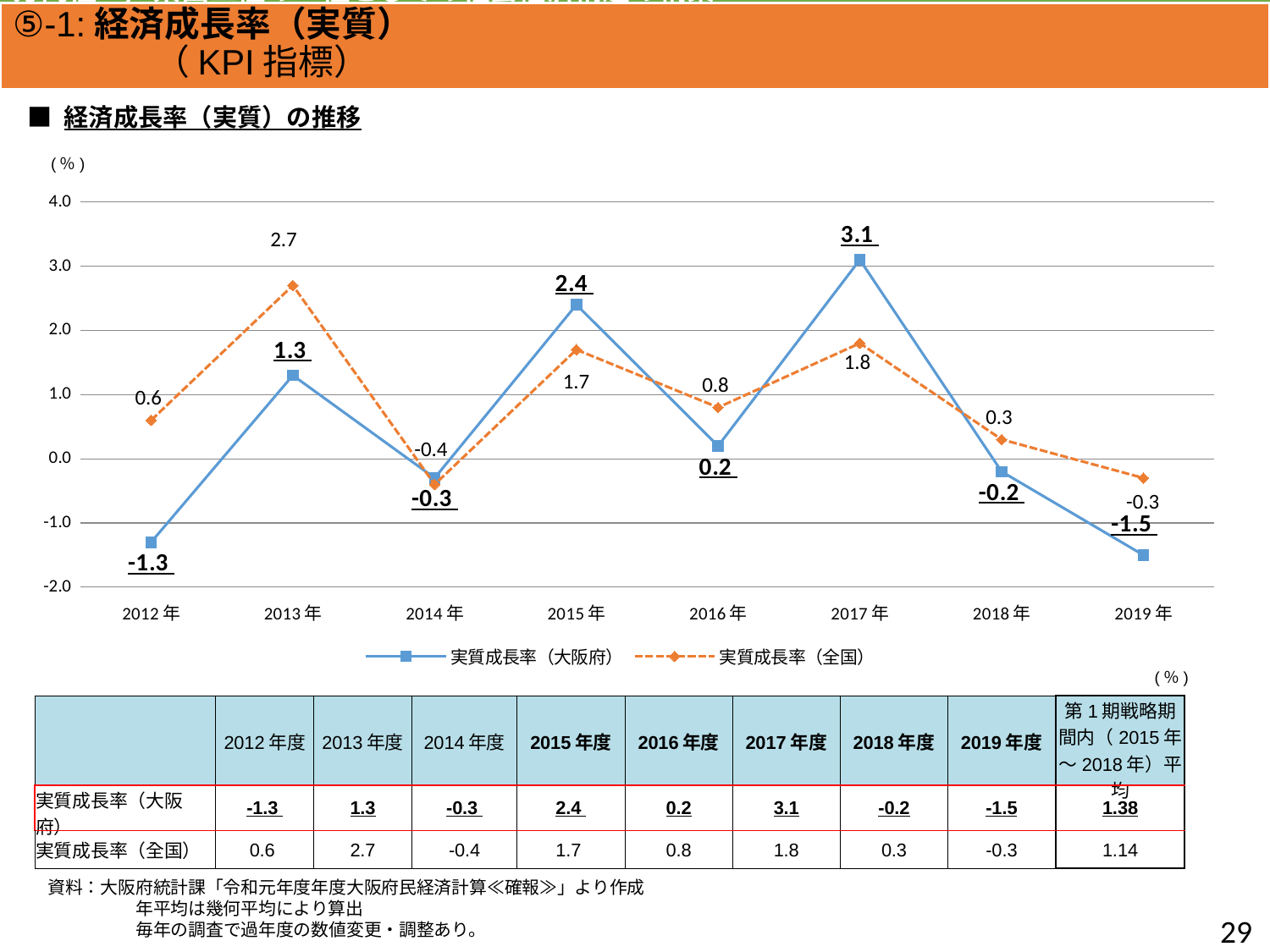

# 方向性Ⅲ）東西二極の一極としての社会経済構造の構築
方向性Ⅲ）東西二極の一極としての社会経済構造の構築
⑤-1:経済成長率（実質）　　　　　　　　　　　　　　　　　　　　　　　　　　　（KPI指標）
■ 経済成長率（実質）の推移
(％)

### Chart

| Category | 実質成長率（大阪府） | 実質成長率（全国） |
|---|---|---|
| 2012年 | -1.3 | 0.6 |
| 2013年 | 1.3 | 2.7 |
| 2014年 | -0.3 | -0.4 |
| 2015年 | 2.4 | 1.7 |
| 2016年 | 0.2 | 0.8 |
| 2017年 | 3.1 | 1.8 |
| 2018年 | -0.2 | 0.3 |
| 2019年 | -1.5 | -0.3 |
(％)
|  | 2012年度 | 2013年度 | 2014年度 | 2015年度 | 2016年度 | 2017年度 | 2018年度 | 2019年度 | 第1期戦略期間内（2015年～2018年）平均 |
| --- | --- | --- | --- | --- | --- | --- | --- | --- | --- |
| 実質成長率（大阪府） | -1.3 | 1.3 | -0.3 | 2.4 | 0.2 | 3.1 | -0.2 | -1.5 | 1.38 |
| 実質成長率（全国） | 0.6 | 2.7 | -0.4 | 1.7 | 0.8 | 1.8 | 0.3 | -0.3 | 1.14 |
資料：大阪府統計課「令和元年度年度大阪府民経済計算≪確報≫」より作成
　　　　　年平均は幾何平均により算出
　　　　　毎年の調査で過年度の数値変更・調整あり。
29